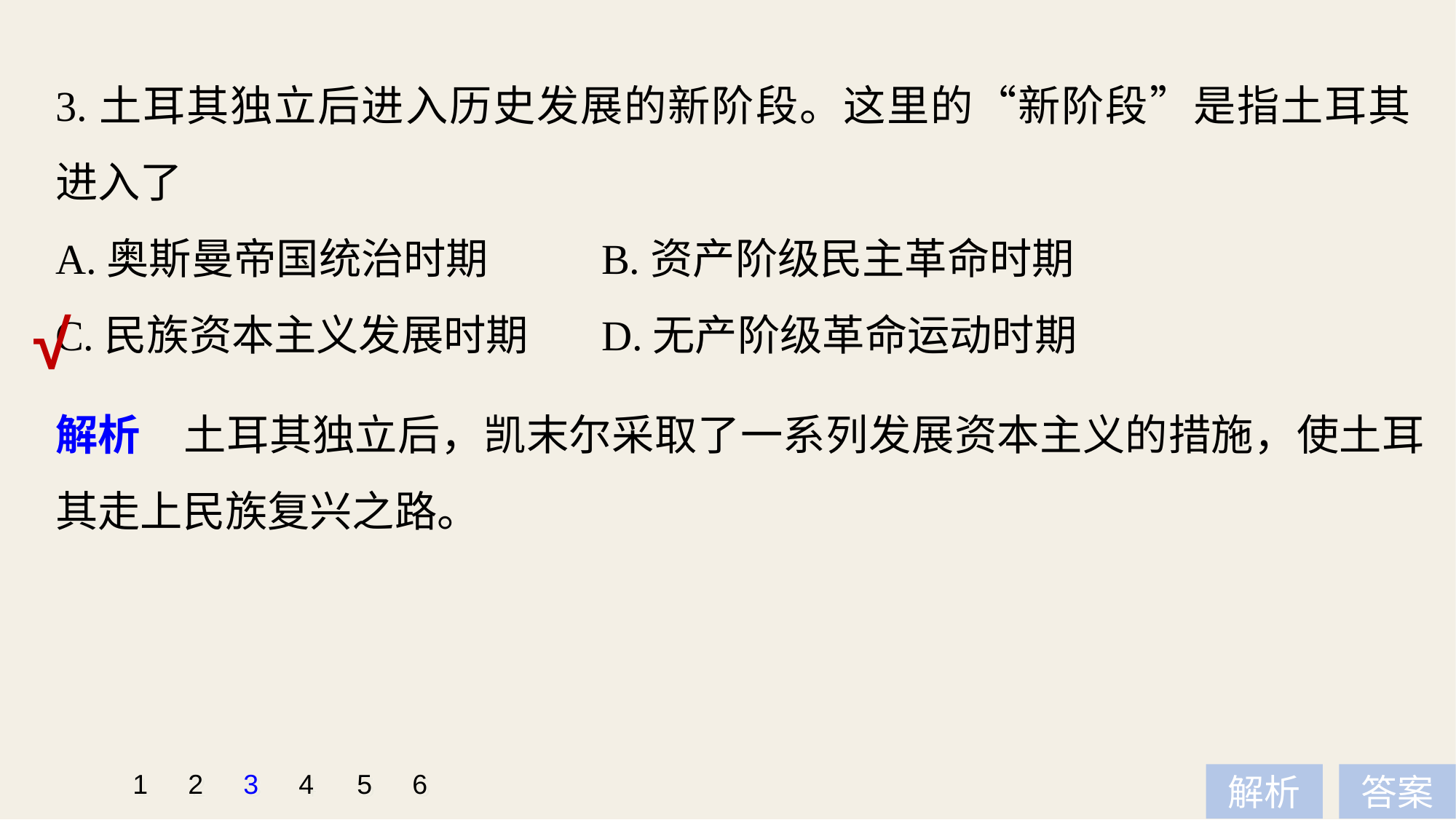

3.土耳其独立后进入历史发展的新阶段。这里的“新阶段”是指土耳其进入了
A.奥斯曼帝国统治时期  	B.资产阶级民主革命时期
C.民族资本主义发展时期  	D.无产阶级革命运动时期
√
解析　土耳其独立后，凯末尔采取了一系列发展资本主义的措施，使土耳其走上民族复兴之路。
1
2
3
4
5
6
解析
答案